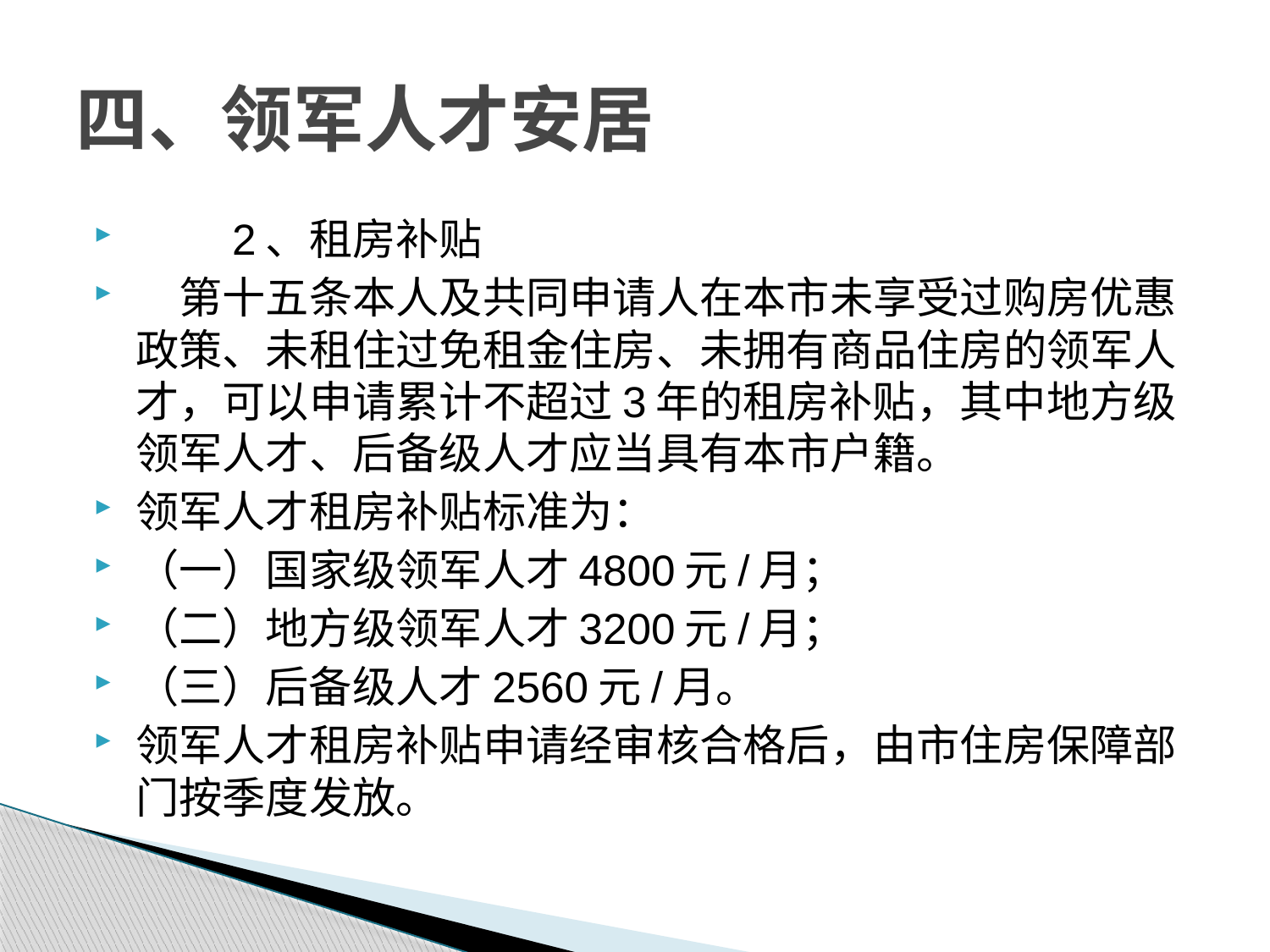

# 四、领军人才安居
        2、租房补贴
　第十五条本人及共同申请人在本市未享受过购房优惠政策、未租住过免租金住房、未拥有商品住房的领军人才，可以申请累计不超过3年的租房补贴，其中地方级领军人才、后备级人才应当具有本市户籍。
领军人才租房补贴标准为：
（一）国家级领军人才4800元/月；
（二）地方级领军人才3200元/月；
（三）后备级人才2560元/月。
领军人才租房补贴申请经审核合格后，由市住房保障部门按季度发放。